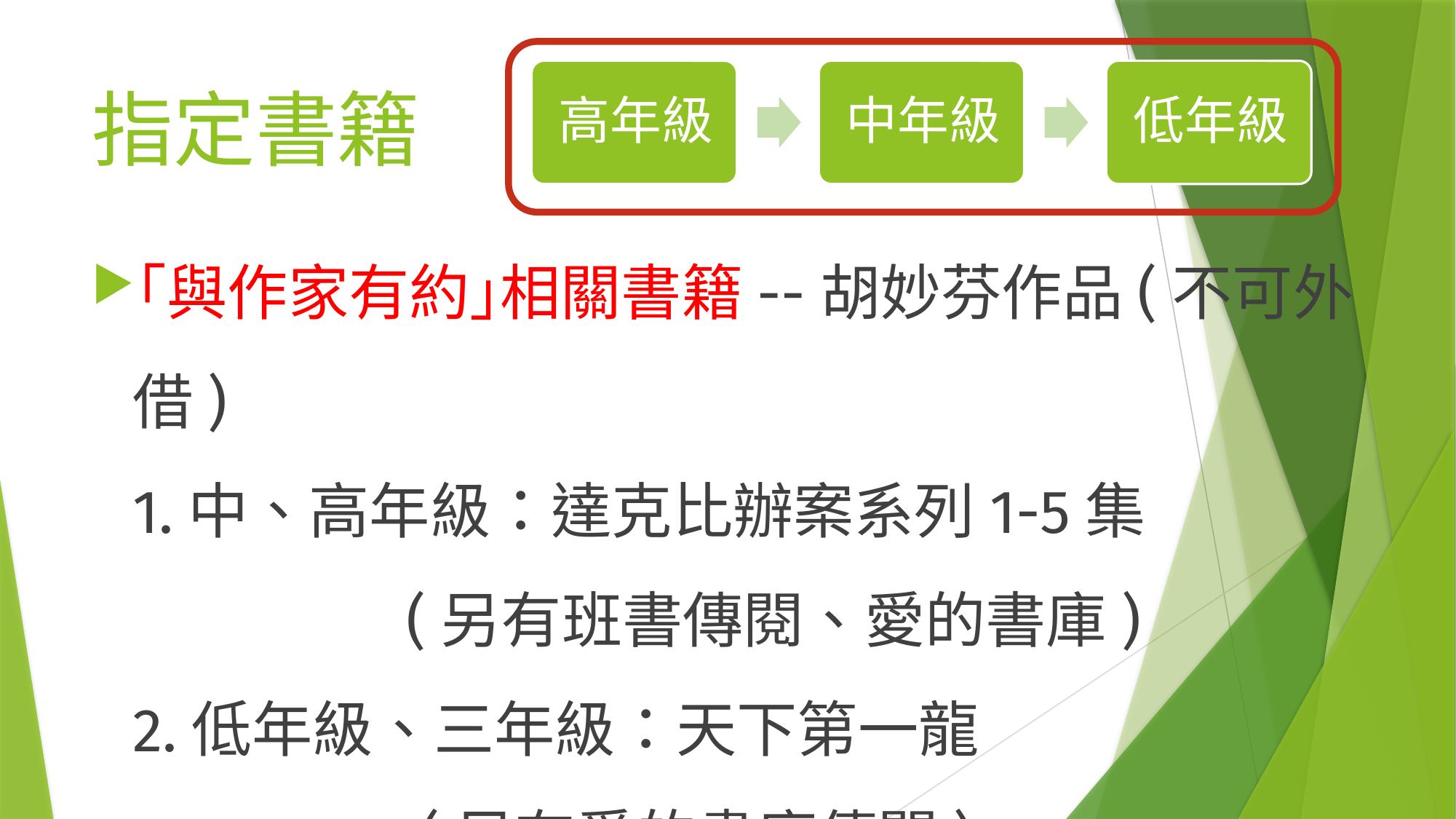

高年級

中年級

低年級
# 指定書籍
｢與作家有約｣相關書籍--胡妙芬作品(不可外借)
1.中、高年級：達克比辦案系列1-5集
                   (另有班書傳閱、愛的書庫)
2.低年級、三年級：天下第一龍
                    (另有愛的書庫傳閱)